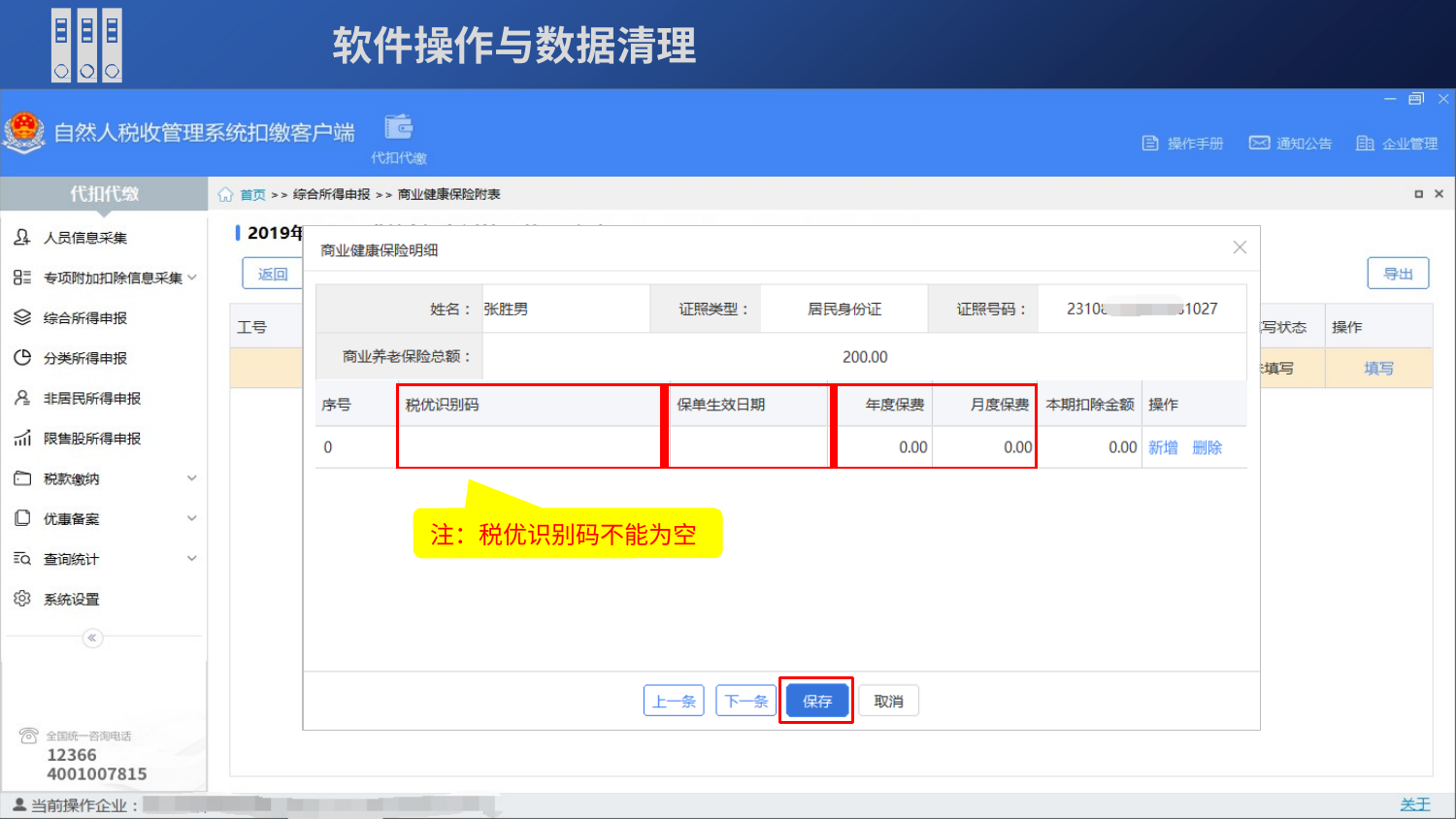

软件操作与数据清理

|  |  |  |  |
| --- | --- | --- | --- |

注：税优识别码不能为空